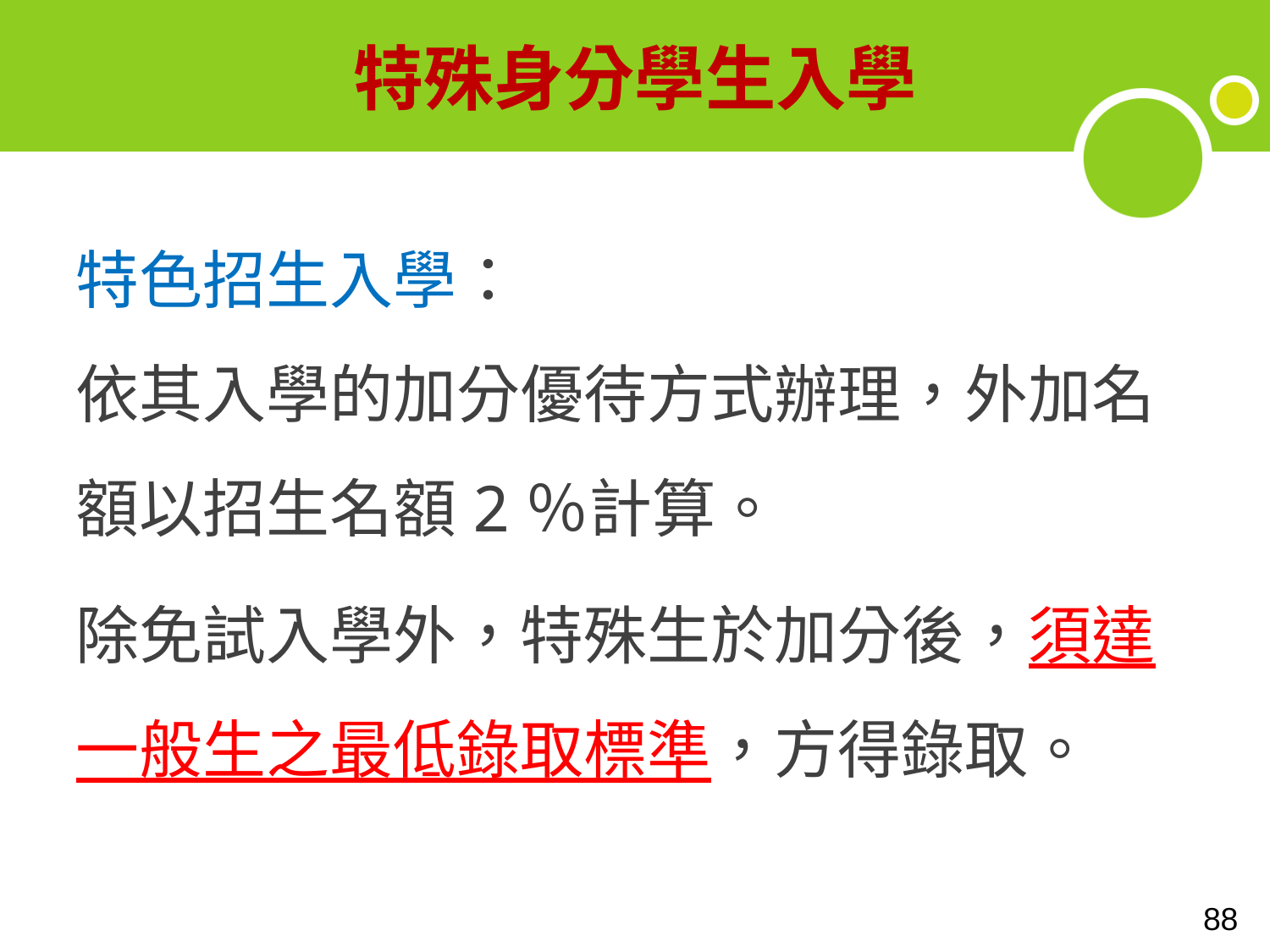

# 特殊身分學生入學
特色招生入學：
依其入學的加分優待方式辦理，外加名額以招生名額2％計算。
除免試入學外，特殊生於加分後，須達一般生之最低錄取標準，方得錄取。

88